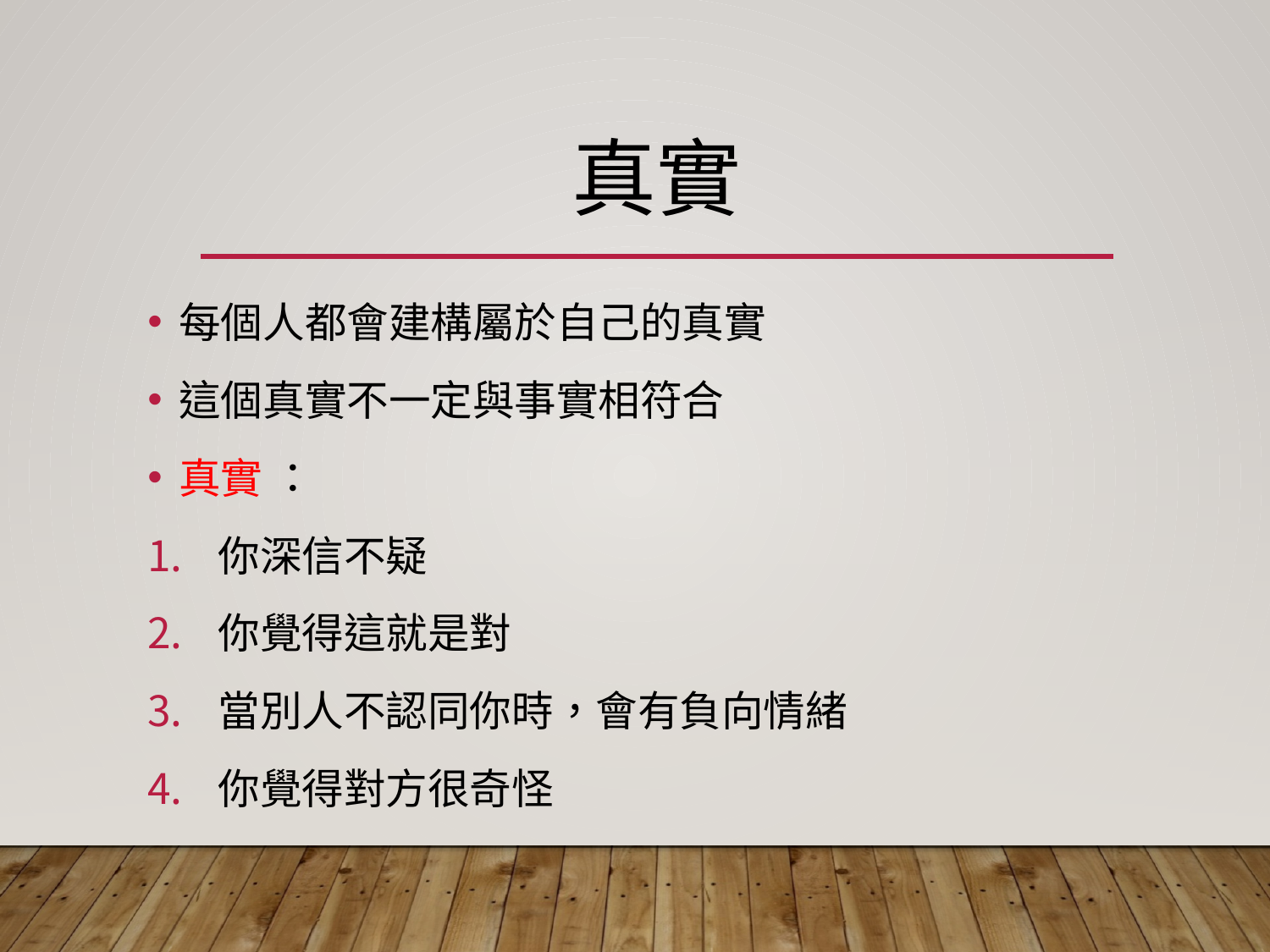

# 真實
每個人都會建構屬於自己的真實
這個真實不一定與事實相符合
真實 ：
你深信不疑
你覺得這就是對
當別人不認同你時，會有負向情緒
你覺得對方很奇怪